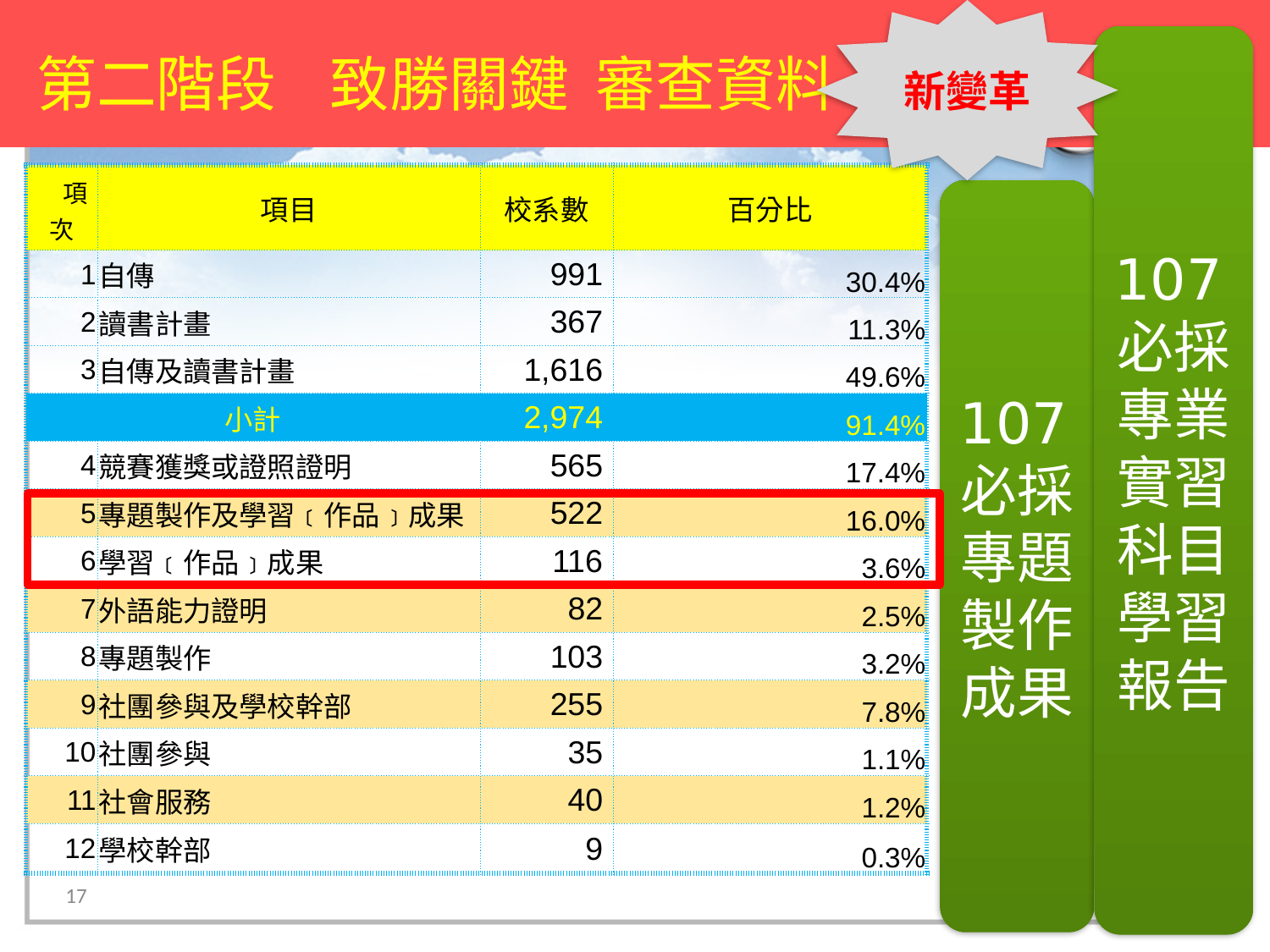

新變革
107必採專業實習科目學習報告
第二階段    致勝關鍵  審查資料

| 項次 | 項目 | 校系數 | 百分比 |
| --- | --- | --- | --- |
| 1 | 自傳 | 991 | 30.4% |
| 2 | 讀書計畫 | 367 | 11.3% |
| 3 | 自傳及讀書計畫 | 1,616 | 49.6% |
| 小計 |  | 2,974 | 91.4% |
| 4 | 競賽獲獎或證照證明 | 565 | 17.4% |
| 5 | 專題製作及學習﹝作品﹞成果 | 522 | 16.0% |
| 6 | 學習﹝作品﹞成果 | 116 | 3.6% |
| 7 | 外語能力證明 | 82 | 2.5% |
| 8 | 專題製作 | 103 | 3.2% |
| 9 | 社團參與及學校幹部 | 255 | 7.8% |
| 10 | 社團參與 | 35 | 1.1% |
| 11 | 社會服務 | 40 | 1.2% |
| 12 | 學校幹部 | 9 | 0.3% |
107必採專題製作成果

17